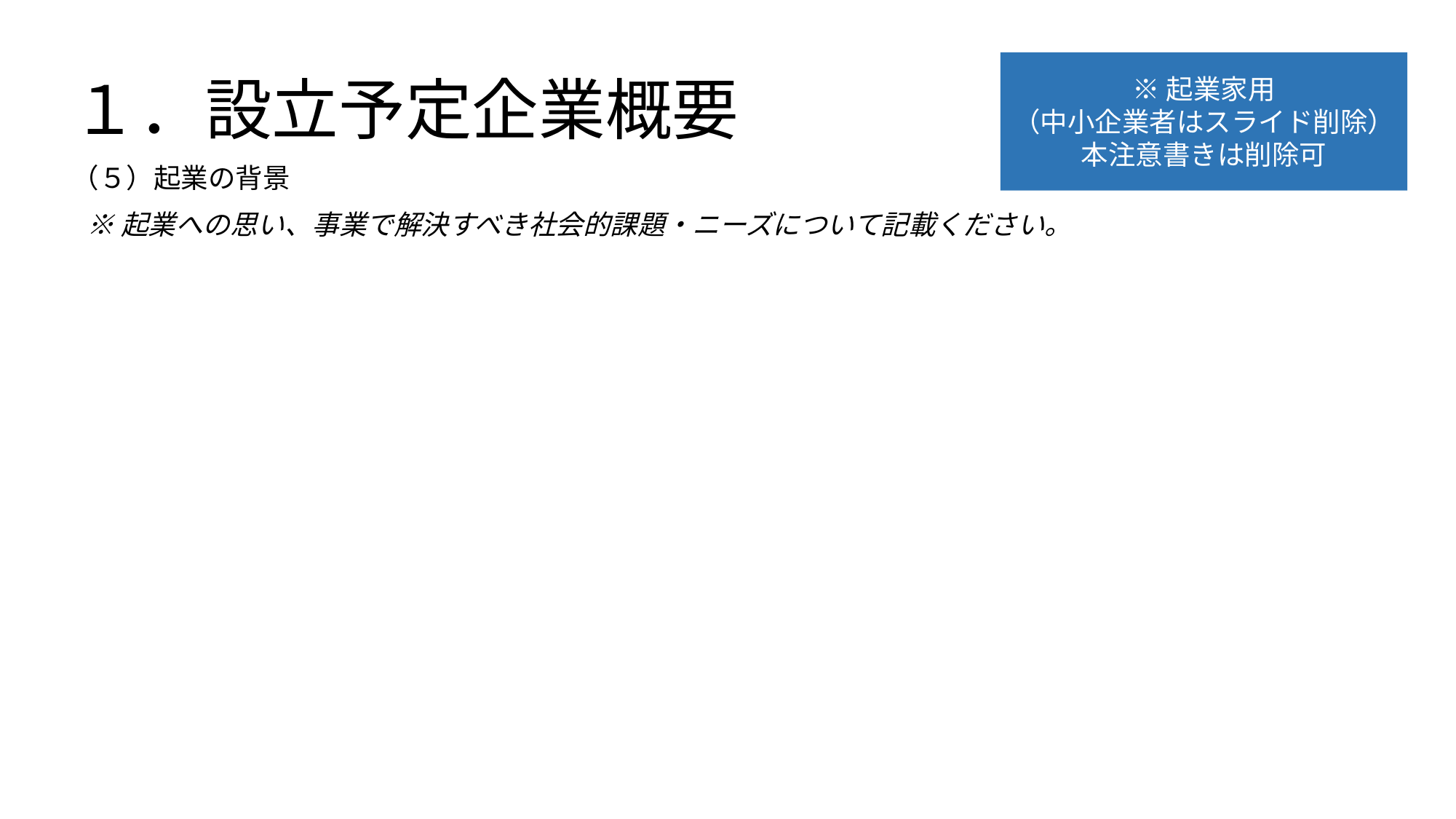

# １．設立予定企業概要
※起業家用
（中小企業者はスライド削除）
本注意書きは削除可
（５）起業の背景
※起業への思い、事業で解決すべき社会的課題・ニーズについて記載ください。